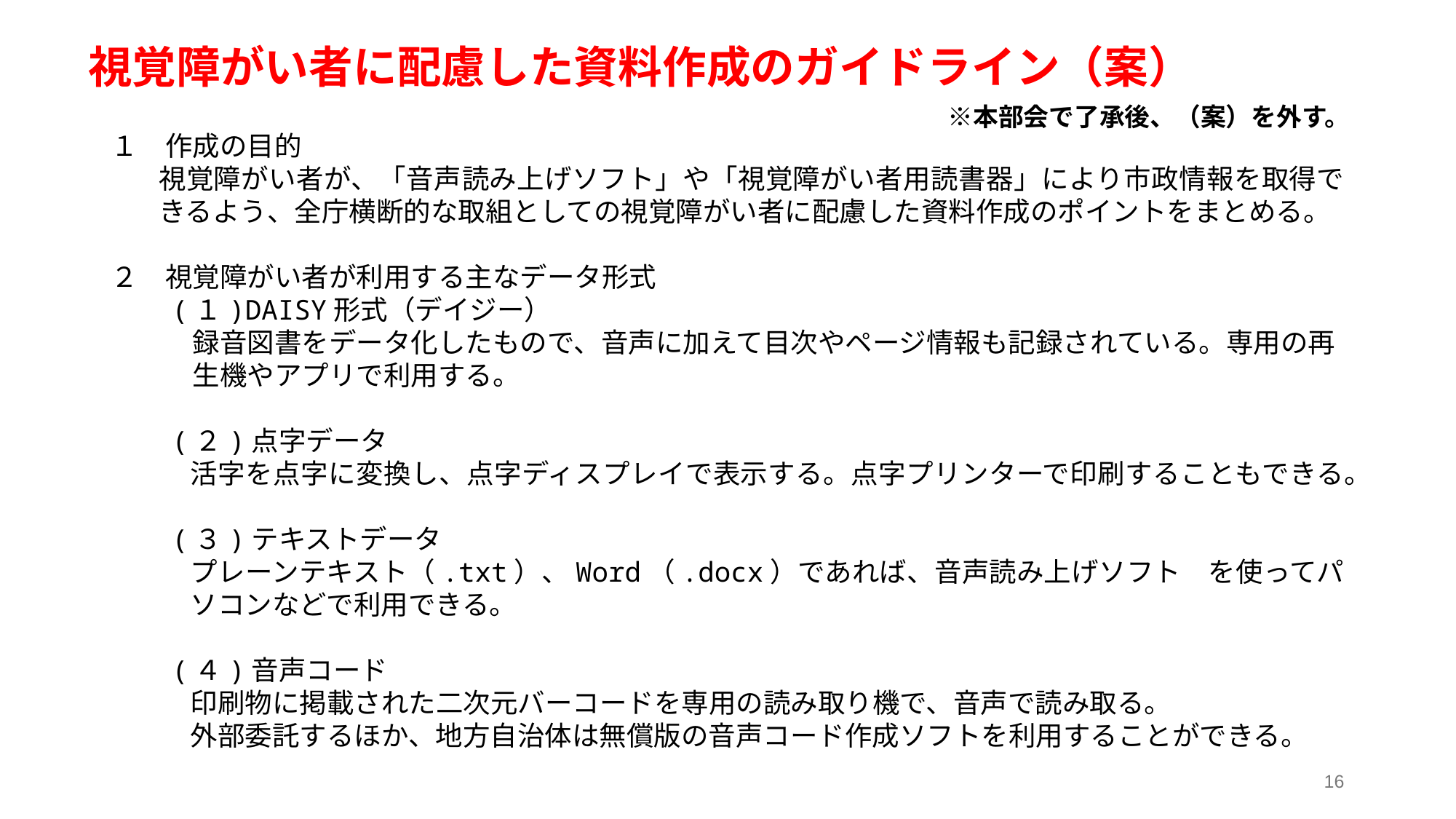

# 視覚障がい者に配慮した資料作成のガイドライン（案）
　※本部会で了承後、（案）を外す。
１　作成の目的
視覚障がい者が、「音声読み上げソフト」や「視覚障がい者用読書器」により市政情報を取得できるよう、全庁横断的な取組としての視覚障がい者に配慮した資料作成のポイントをまとめる。

２　視覚障がい者が利用する主なデータ形式
　(１)DAISY形式（デイジー）
　　　録音図書をデータ化したもので、音声に加えて目次やページ情報も記録されている。専用の再
　　　生機やアプリで利用する。

　　(２)点字データ
活字を点字に変換し、点字ディスプレイで表示する。点字プリンターで印刷することもできる。

　　(３)テキストデータ
プレーンテキスト（.txt）、Word（.docx）であれば、音声読み上げソフト　を使ってパソコンなどで利用できる。

　　(４)音声コード
印刷物に掲載された二次元バーコードを専用の読み取り機で、音声で読み取る。
外部委託するほか、地方自治体は無償版の音声コード作成ソフトを利用することができる。
16